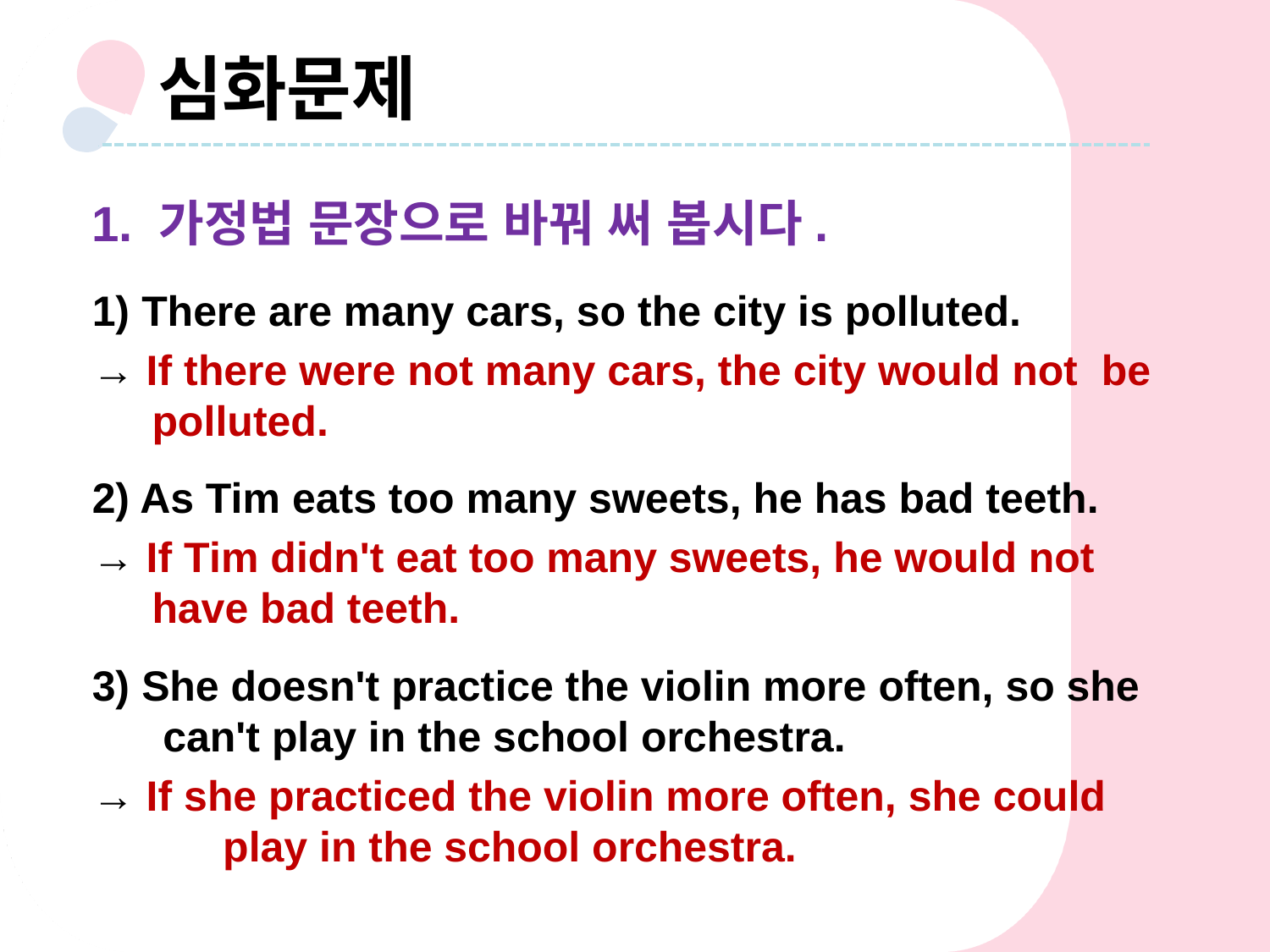

심화문제

1. 가정법 문장으로 바꿔 써 봅시다.
1) There are many cars, so the city is polluted.
→ If there were not many cars, the city would not  be polluted.
2) As Tim eats too many sweets, he has bad teeth.
→ If Tim didn't eat too many sweets, he would not have bad teeth.
3) She doesn't practice the violin more often, so she         can't play in the school orchestra.
→ If she practiced the violin more often, she could           play in the school orchestra.